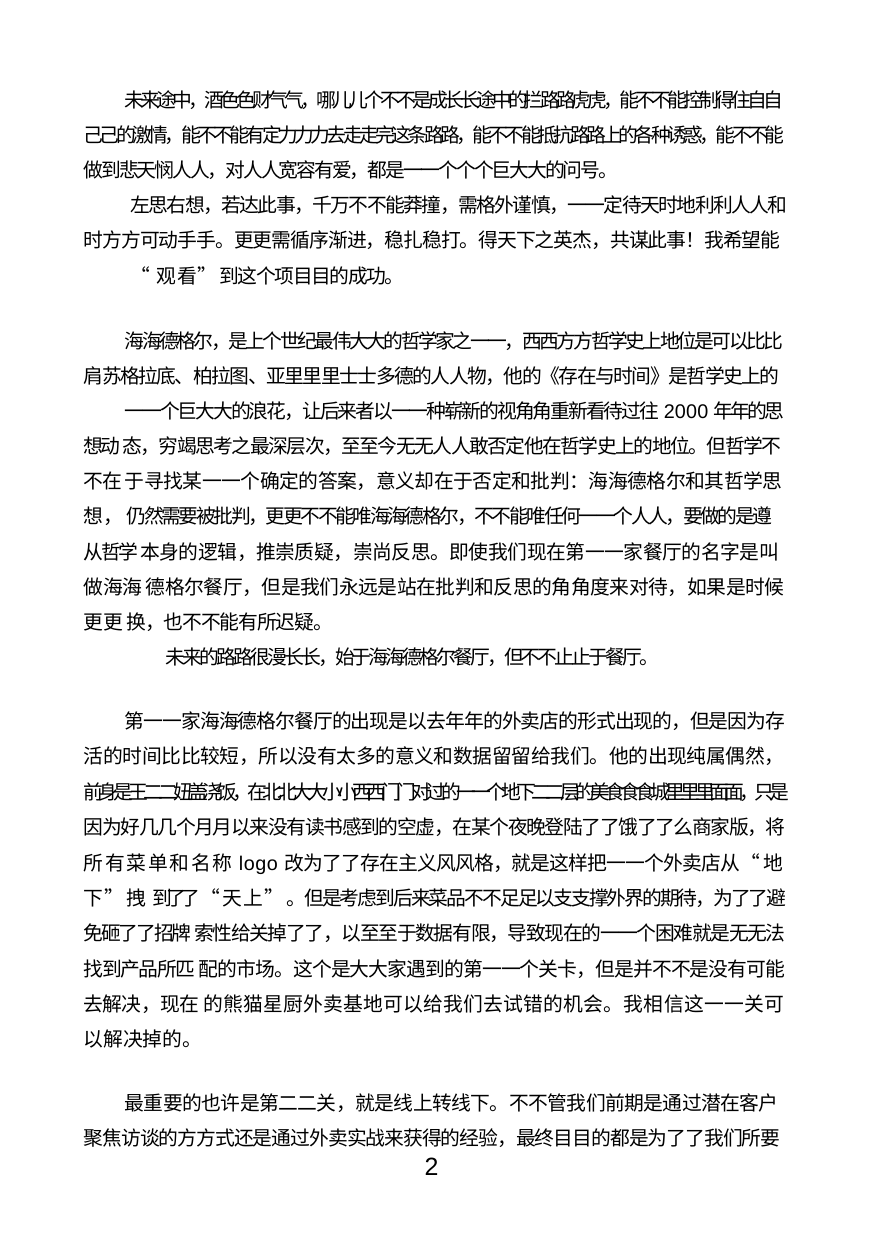

未来途中，酒⾊色财⽓气，哪⼉儿个不不是成⻓长途中的拦路路⻁虎，能不不能控制得住⾃自
⼰己的激情，能不不能有定⼒力力去⾛走完这条路路，能不不能抵抗路路上的各种诱惑，能不不能 做到悲天悯⼈人，对⼈人宽容有爱，都是⼀一个个个巨⼤大的问号。
左思右想，若达此事，千万不不能莽撞，需格外谨慎，⼀一定待天时地利利⼈人和 时⽅方可动⼿手。更更需循序渐进，稳扎稳打。得天下之英杰，共谋此事！我希望能
“观看”到这个项⽬目的成功。

海海德格尔，是上个世纪最伟⼤大的哲学家之⼀一，⻄西⽅方哲学史上地位是可以⽐比 肩苏格拉底、柏拉图、亚⾥里里⼠士多德的⼈人物，他的《存在与时间》是哲学史上的
⼀一个巨⼤大的浪花，让后来者以⼀一种崭新的视⻆角重新看待过往2000年年的思想动 态，穷竭思考之最深层次，⾄至今⽆无⼈人敢否定他在哲学史上的地位。但哲学不不在 于寻找某⼀一个确定的答案，意义却在于否定和批判：海海德格尔和其哲学思想， 仍然需要被批判，更更不不能唯海海德格尔，不不能唯任何⼀一个⼈人，要做的是遵从哲学 本身的逻辑，推崇质疑，崇尚反思。即使我们现在第⼀一家餐厅的名字是叫做海海 德格尔餐厅，但是我们永远是站在批判和反思的⻆角度来对待，如果是时候更更 换，也不不能有所迟疑。
未来的路路很漫⻓长，始于海海德格尔餐厅，但不不⽌止于餐厅。

第⼀一家海海德格尔餐厅的出现是以去年年的外卖店的形式出现的，但是因为存 活的时间⽐比较短，所以没有太多的意义和数据留留给我们。他的出现纯属偶然， 前身是王⼆二妞盖浇饭，在北北⼤大⼩小⻄西⻔门对过的⼀一个地下⼆二层的美⻝⾷食城⾥里里⾯面，只是 因为好⼏几个⽉月以来没有读书感到的空虚，在某个夜晚登陆了了饿了了么商家版，将 所有菜单和名称logo改为了了存在主义⻛风格，就是这样把⼀一个外卖店从“地下”拽 到了了“天上”。但是考虑到后来菜品不不⾜足以⽀支撑外界的期待，为了了避免砸了了招牌 索性给关掉了了，以⾄至于数据有限，导致现在的⼀一个困难就是⽆无法找到产品所匹 配的市场。这个是⼤大家遇到的第⼀一个关卡，但是并不不是没有可能去解决，现在 的熊猫星厨外卖基地可以给我们去试错的机会。我相信这⼀一关可以解决掉的。

最重要的也许是第⼆二关，就是线上转线下。不不管我们前期是通过潜在客户 聚焦访谈的⽅方式还是通过外卖实战来获得的经验，最终⽬目的都是为了了我们所要
2